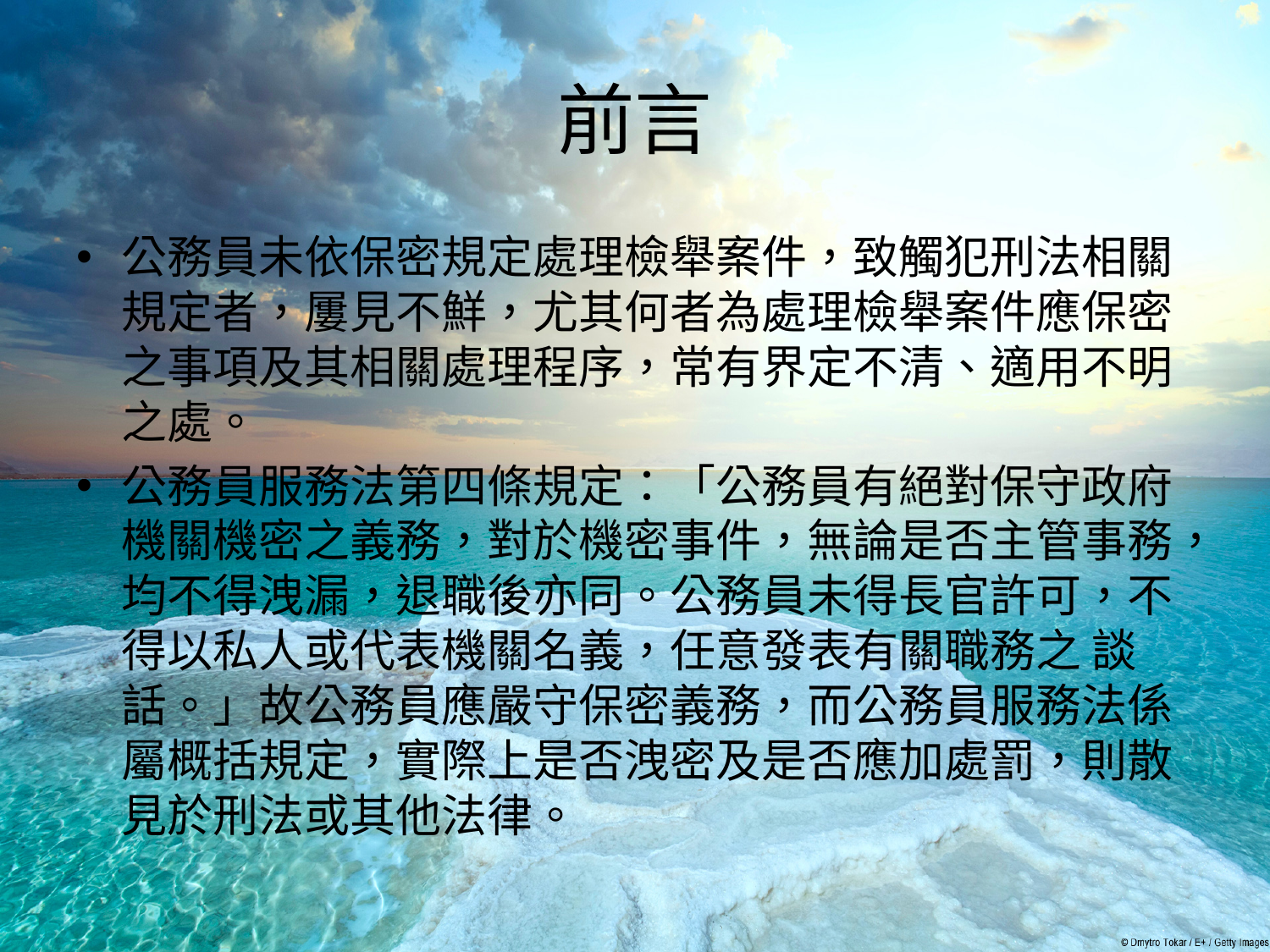

# 前言
公務員未依保密規定處理檢舉案件，致觸犯刑法相關規定者，屢見不鮮，尤其何者為處理檢舉案件應保密之事項及其相關處理程序，常有界定不清、適用不明之處。
公務員服務法第四條規定：「公務員有絕對保守政府機關機密之義務，對於機密事件，無論是否主管事務，均不得洩漏，退職後亦同。公務員未得長官許可，不得以私人或代表機關名義，任意發表有關職務之 談話。」故公務員應嚴守保密義務，而公務員服務法係屬概括規定，實際上是否洩密及是否應加處罰，則散見於刑法或其他法律。